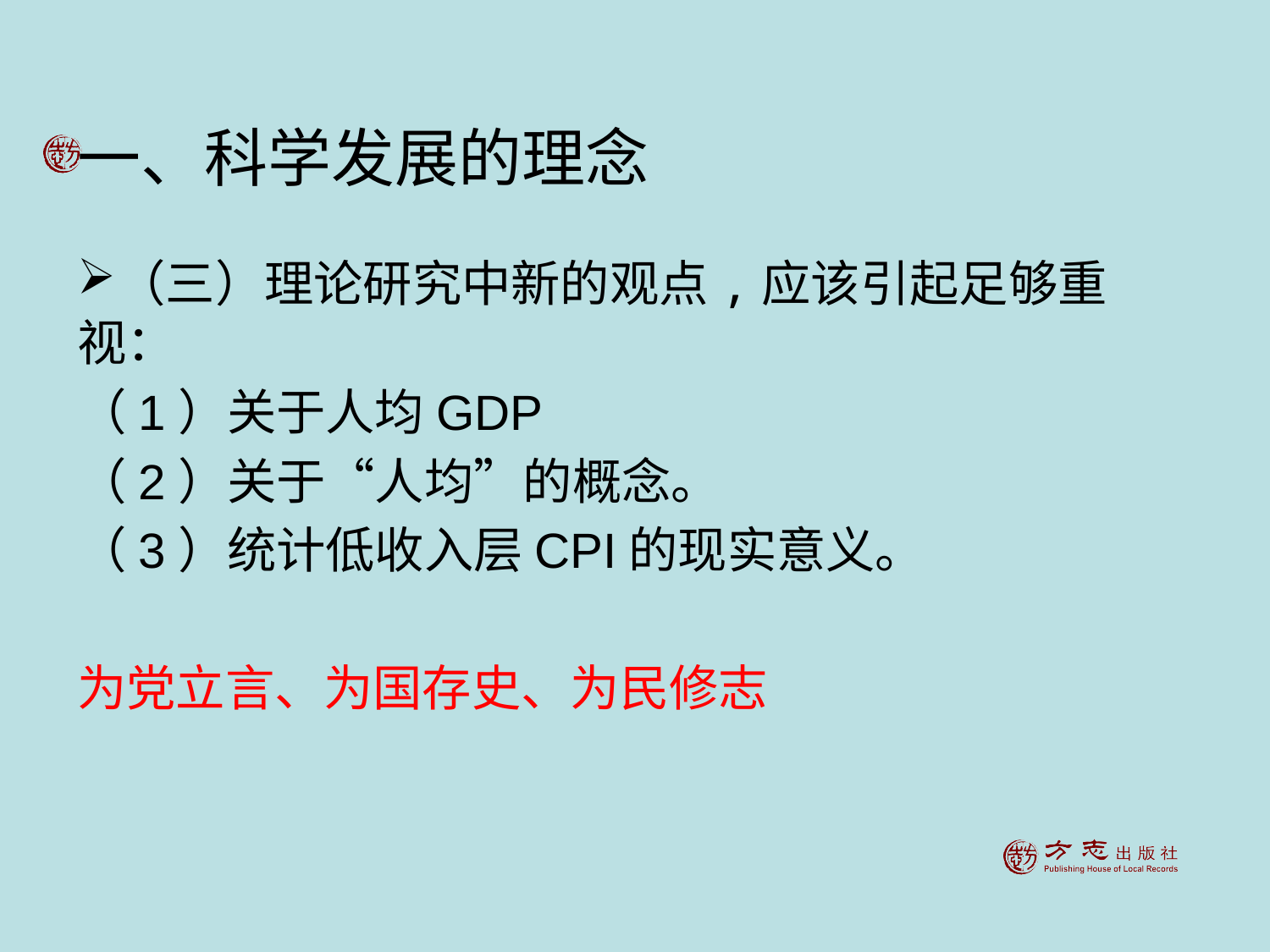

# 一、科学发展的理念
（三）理论研究中新的观点,应该引起足够重视：
（1）关于人均GDP
（2）关于“人均”的概念。
（3）统计低收入层CPI的现实意义。

为党立言、为国存史、为民修志